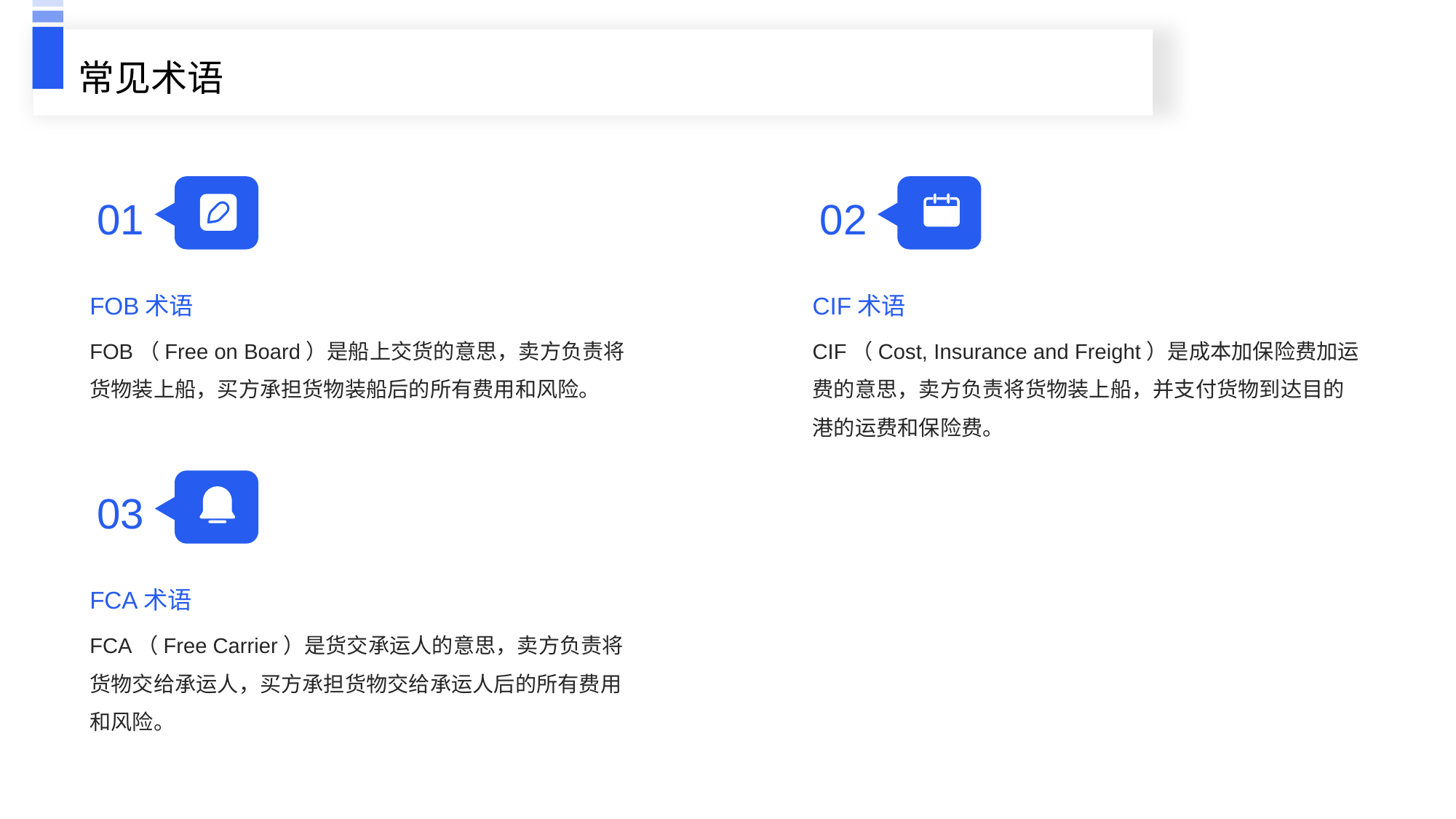

常见术语

01
02

FOB术语
CIF术语
FOB（Free on Board）是船上交货的意思，卖方负责将货物装上船，买方承担货物装船后的所有费用和风险。
CIF（Cost, Insurance and Freight）是成本加保险费加运费的意思，卖方负责将货物装上船，并支付货物到达目的港的运费和保险费。

03

FCA术语
FCA（Free Carrier）是货交承运人的意思，卖方负责将货物交给承运人，买方承担货物交给承运人后的所有费用和风险。